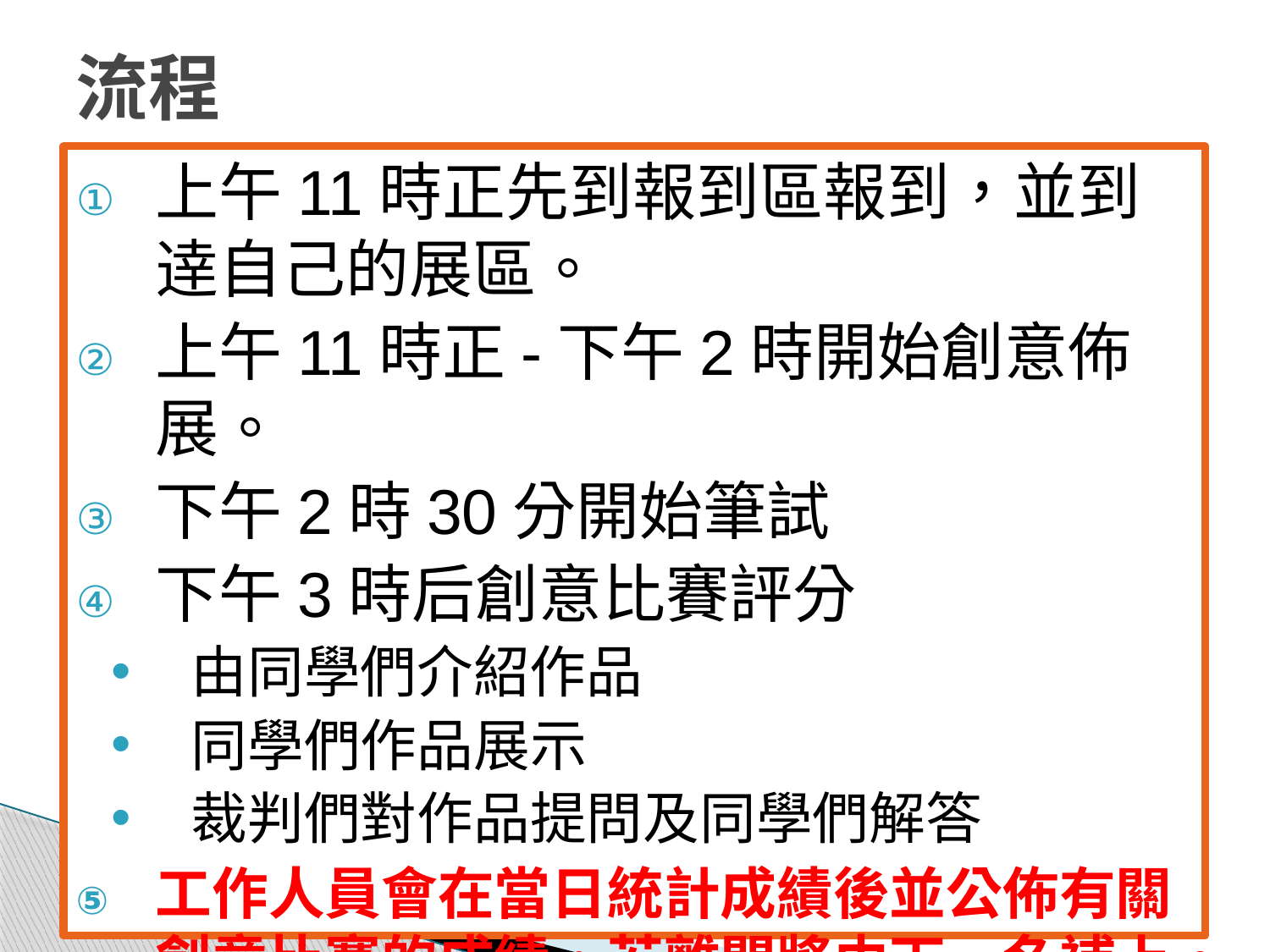

# 流程
上午11時正先到報到區報到，並到逹自己的展區。
上午11時正-下午2時開始創意佈展。
下午2時30分開始筆試
下午3時后創意比賽評分
由同學們介紹作品
同學們作品展示
裁判們對作品提問及同學們解答
工作人員會在當日統計成績後並公佈有關創意比賽的成績，若離開將由下一名補上。